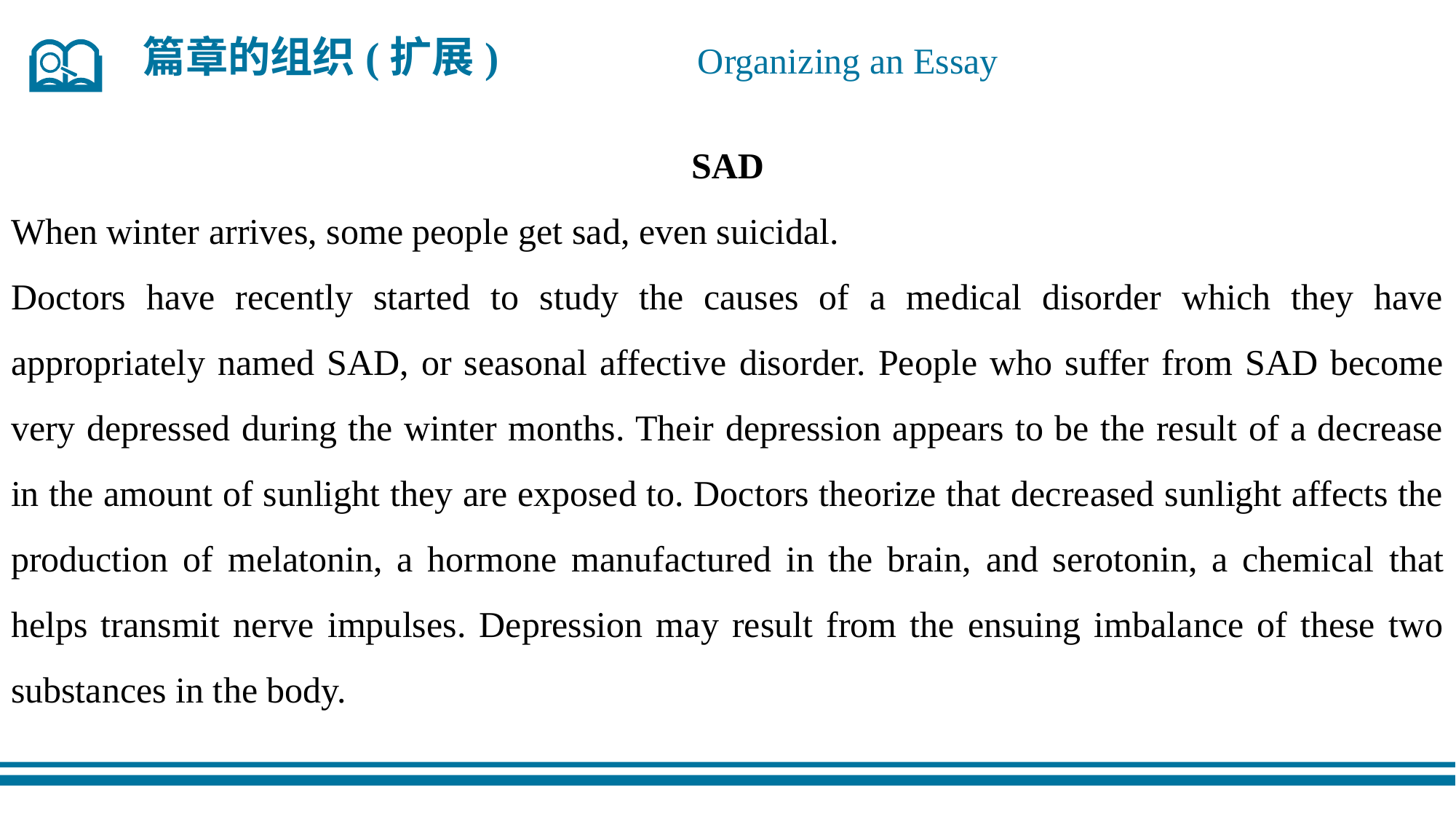

篇章的组织(扩展)
Organizing an Essay
SAD
When winter arrives, some people get sad, even suicidal.
Doctors have recently started to study the causes of a medical disorder which they have appropriately named SAD, or seasonal affective disorder. People who suffer from SAD become very depressed during the winter months. Their depression appears to be the result of a decrease in the amount of sunlight they are exposed to. Doctors theorize that decreased sunlight affects the production of melatonin, a hormone manufactured in the brain, and serotonin, a chemical that helps transmit nerve impulses. Depression may result from the ensuing imbalance of these two substances in the body.